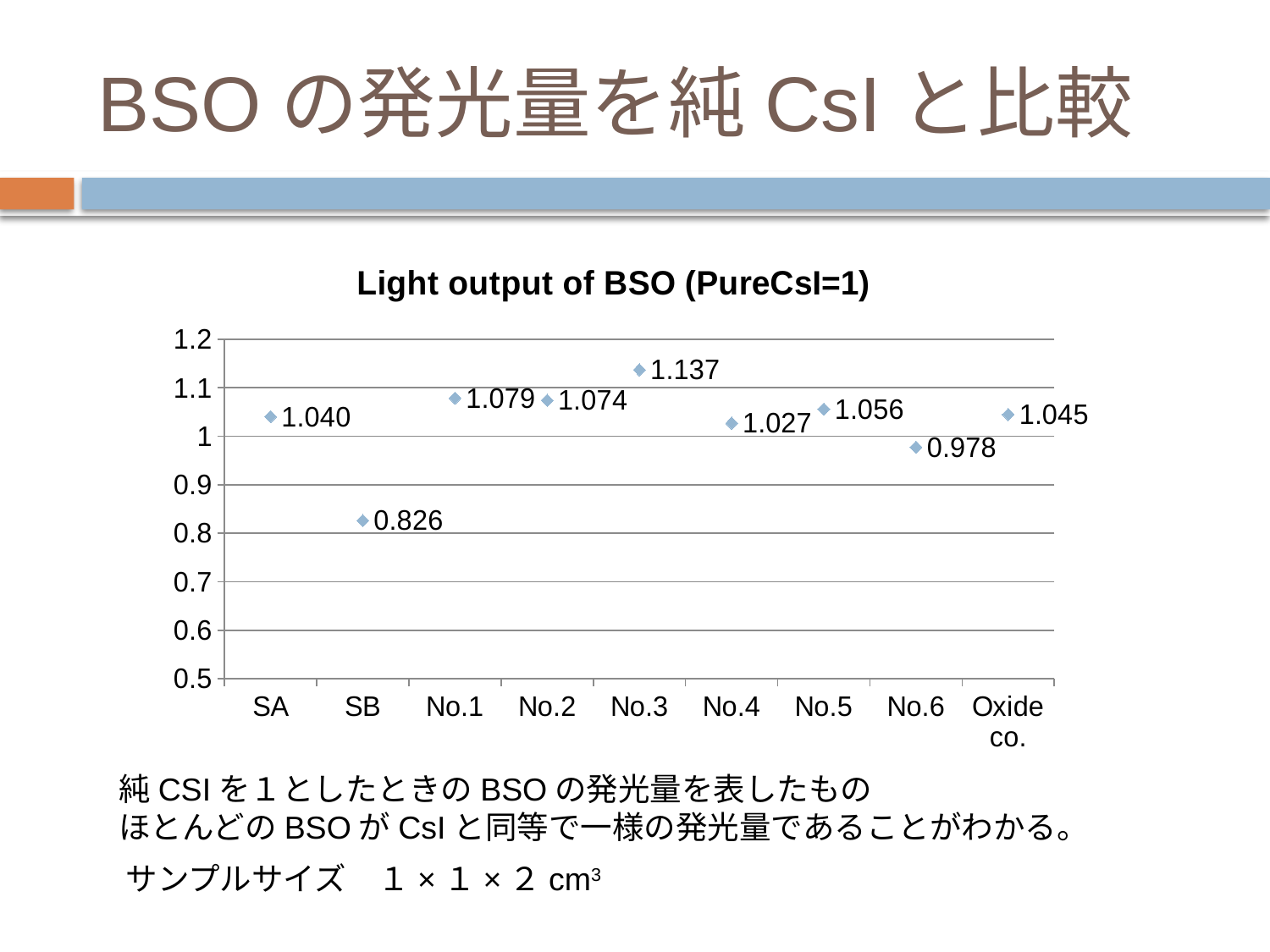

# BSOの発光量を純CsIと比較

### Chart: Light output of BSO (PureCsI=1)

| Category |  |  |
|---|---|---|
| SA | None | 1.04040404040404 |
| SB | None | 0.826150392817059 |
| No.1 | None | 1.078563411896745 |
| No.2 | None | 1.074074074074074 |
| No.3 | None | 1.13692480359147 |
| No.4 | None | 1.026936026936027 |
| No.5 | None | 1.05611672278339 |
| No.6 | None | 0.977553310886644 |
| Oxide co. | None | 1.044893378226712 |
純CSIを１としたときのBSOの発光量を表したもの
ほとんどのBSOがCsIと同等で一様の発光量であることがわかる。
サンプルサイズ　１×１×２cm3